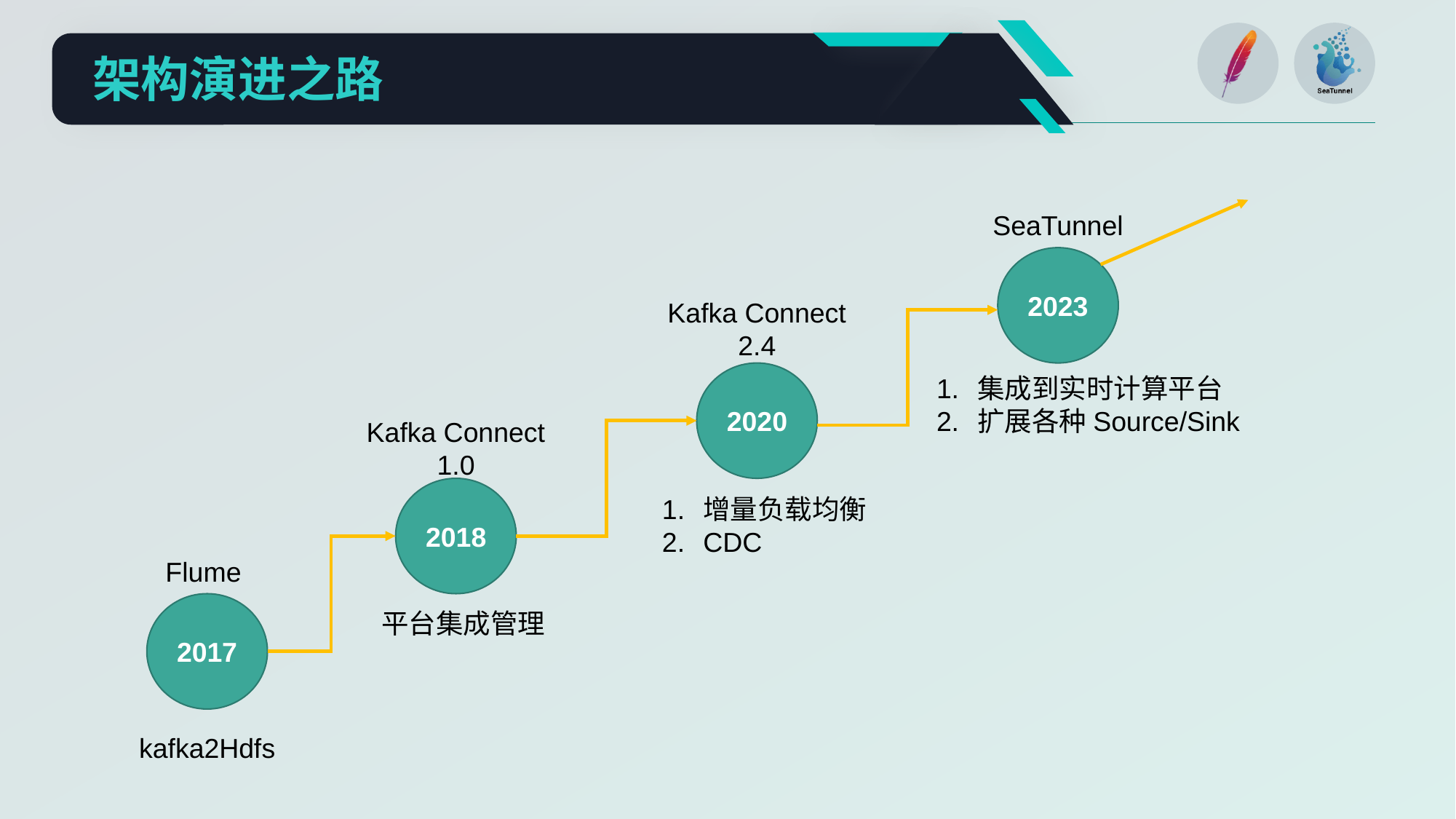

架构演进之路
SeaTunnel
2023
Kafka Connect
2.4
2020
集成到实时计算平台
扩展各种Source/Sink
Kafka Connect
1.0
2018
增量负载均衡
CDC
Flume
2017
平台集成管理
kafka2Hdfs